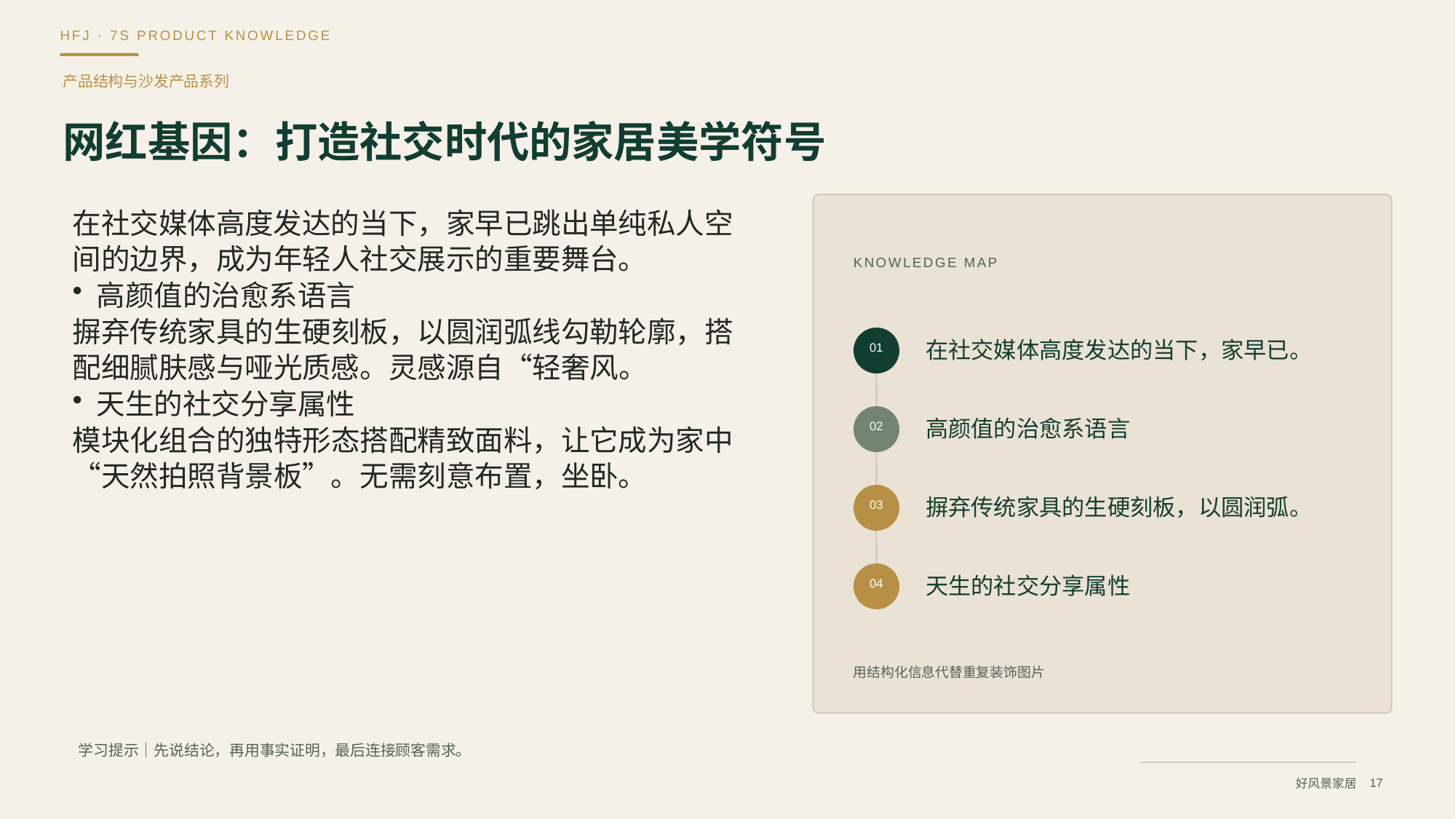

产品结构与沙发产品系列
网红基因：打造社交时代的家居美学符号
在社交媒体高度发达的当下，家早已跳出单纯私人空间的边界，成为年轻人社交展示的重要舞台。
高颜值的治愈系语言
摒弃传统家具的生硬刻板，以圆润弧线勾勒轮廓，搭配细腻肤感与哑光质感。灵感源自“轻奢风。
天生的社交分享属性
模块化组合的独特形态搭配精致面料，让它成为家中“天然拍照背景板”。无需刻意布置，坐卧。

KNOWLEDGE MAP

在社交媒体高度发达的当下，家早已。
01

高颜值的治愈系语言
02

摒弃传统家具的生硬刻板，以圆润弧。
03

天生的社交分享属性
04
用结构化信息代替重复装饰图片
学习提示｜先说结论，再用事实证明，最后连接顾客需求。
17